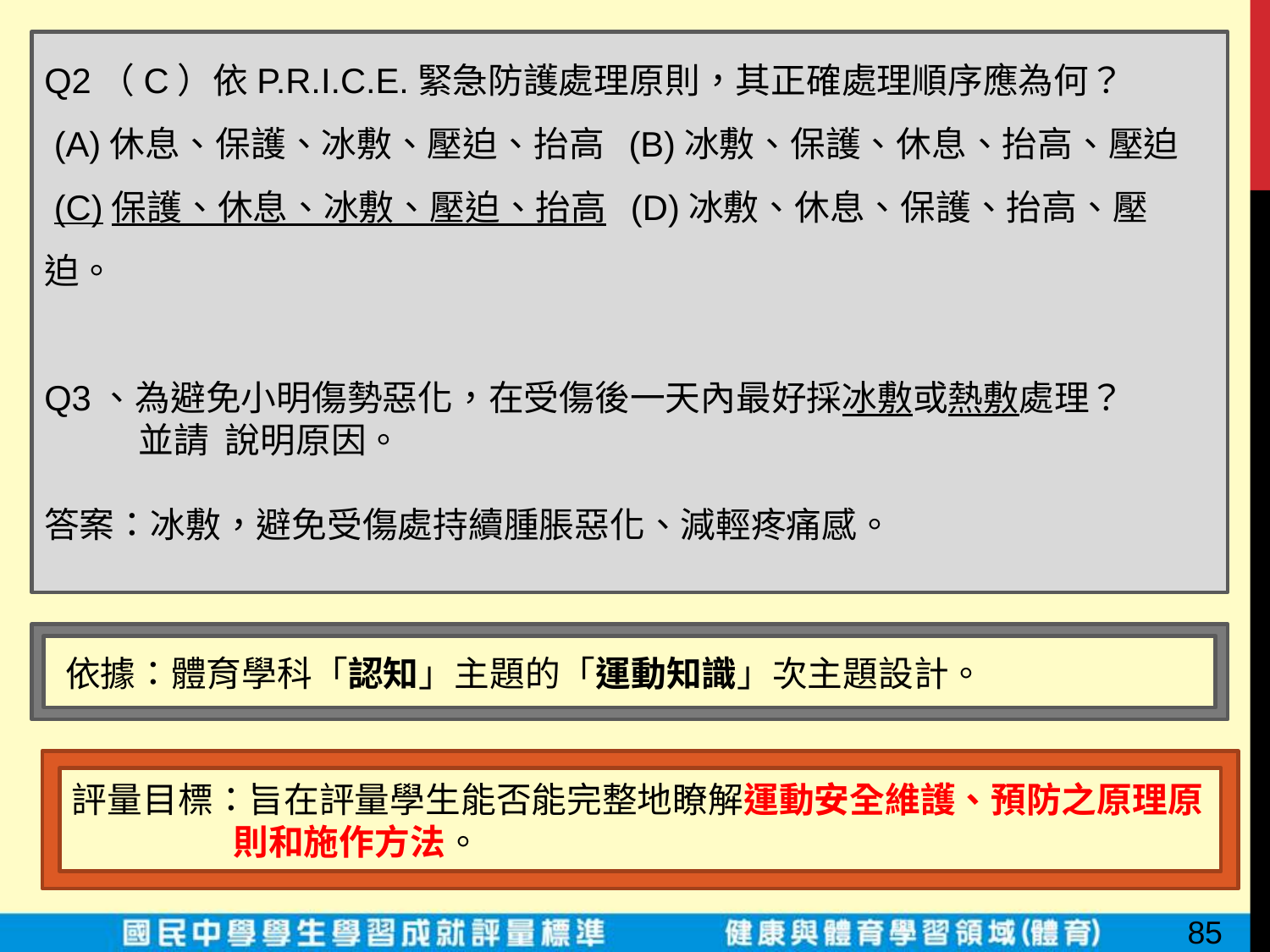

Q2（C）依P.R.I.C.E.緊急防護處理原則，其正確處理順序應為何？
 (A)休息、保護、冰敷、壓迫、抬高  (B)冰敷、保護、休息、抬高、壓迫
 (C)保護、休息、冰敷、壓迫、抬高  (D)冰敷、休息、保護、抬高、壓迫。

Q3、為避免小明傷勢惡化，在受傷後一天內最好採冰敷或熱敷處理？
           並請  說明原因。

答案：冰敷，避免受傷處持續腫脹惡化、減輕疼痛感。

依據：體育學科「認知」主題的「運動知識」次主題設計。

評量目標：旨在評量學生能否能完整地瞭解運動安全維護、預防之原理原
                   則和施作方法。

85